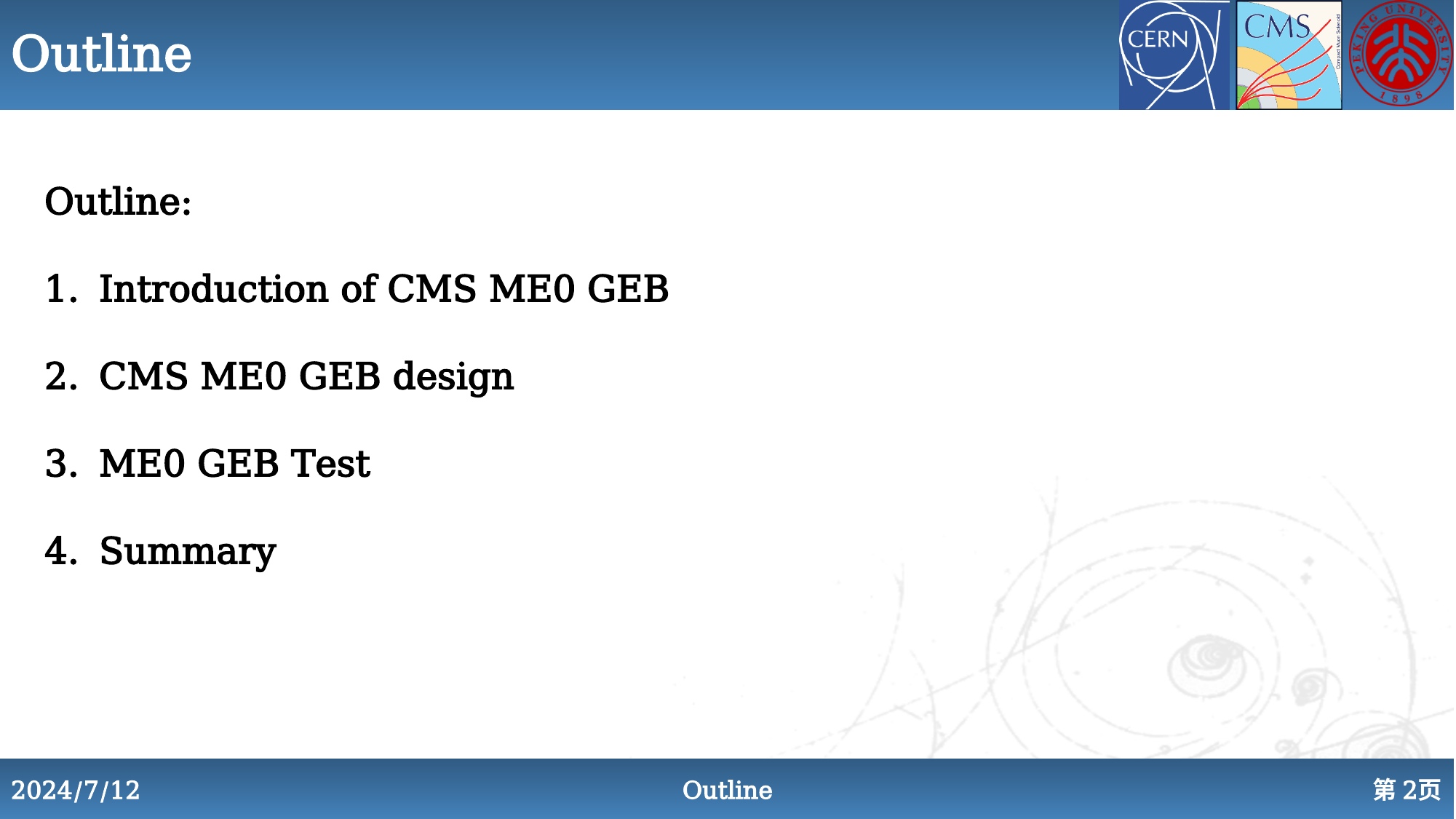

# Outline
Outline:

Introduction of CMS ME0 GEB

CMS ME0 GEB design

ME0 GEB Test

Summary
2024/7/12
Outline
第2页